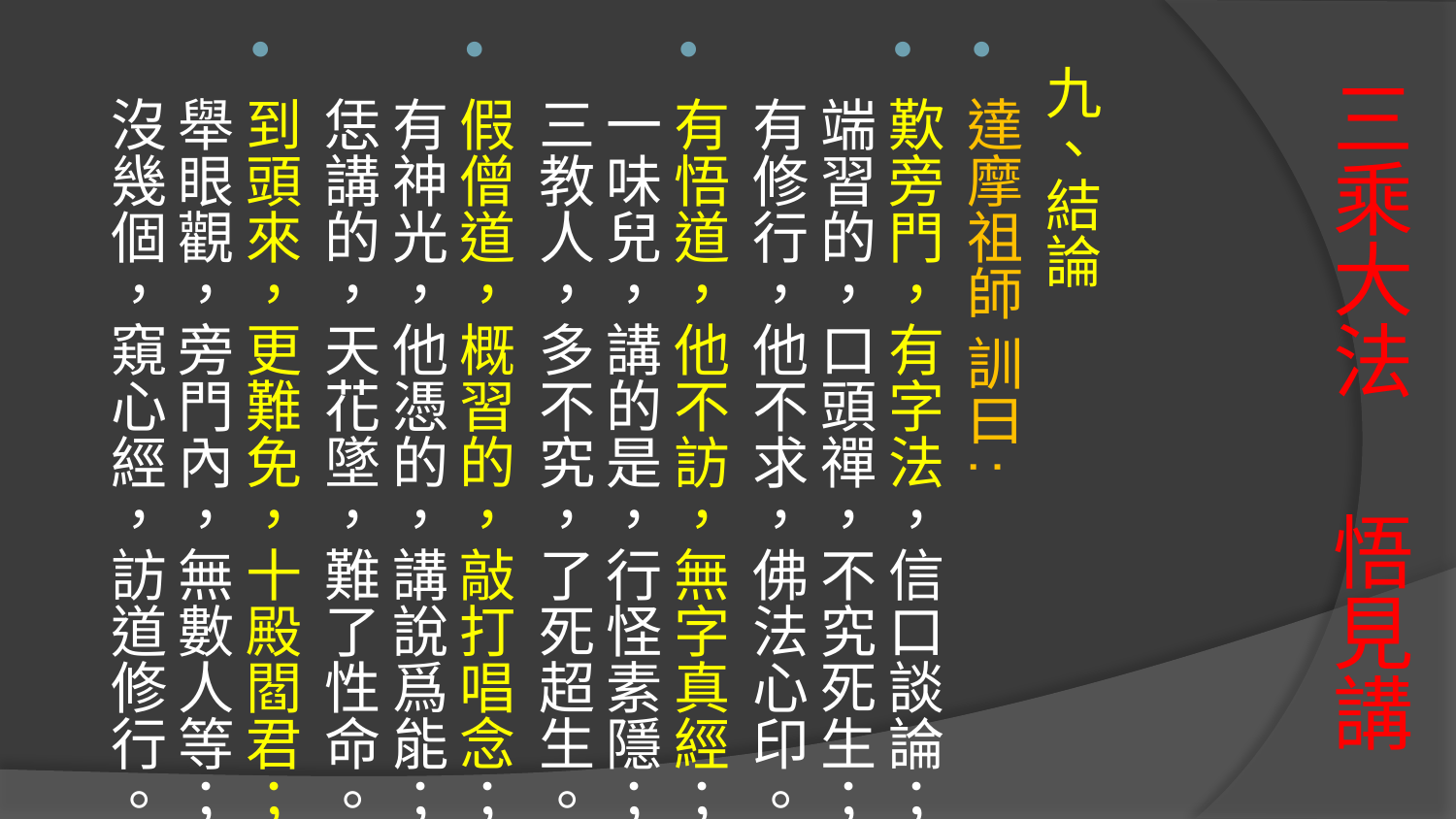

九、結論
達摩祖師 訓曰:
歎旁門，有字法，信口談論；端習的，口頭禪，不究死生；有修行，他不求，佛法心印。
有悟道，他不訪，無字真經；一味兒，講的是，行怪素隱；三教人，多不究，了死超生。
假僧道，概習的，敲打唱念；有神光，他憑的，講說爲能；恁講的，天花墜，難了性命。
到頭來，更難免，十殿閻君；舉眼觀，旁門內，無數人等；沒幾個，窺心經，訪道修行。

# 三乘大法      悟見講